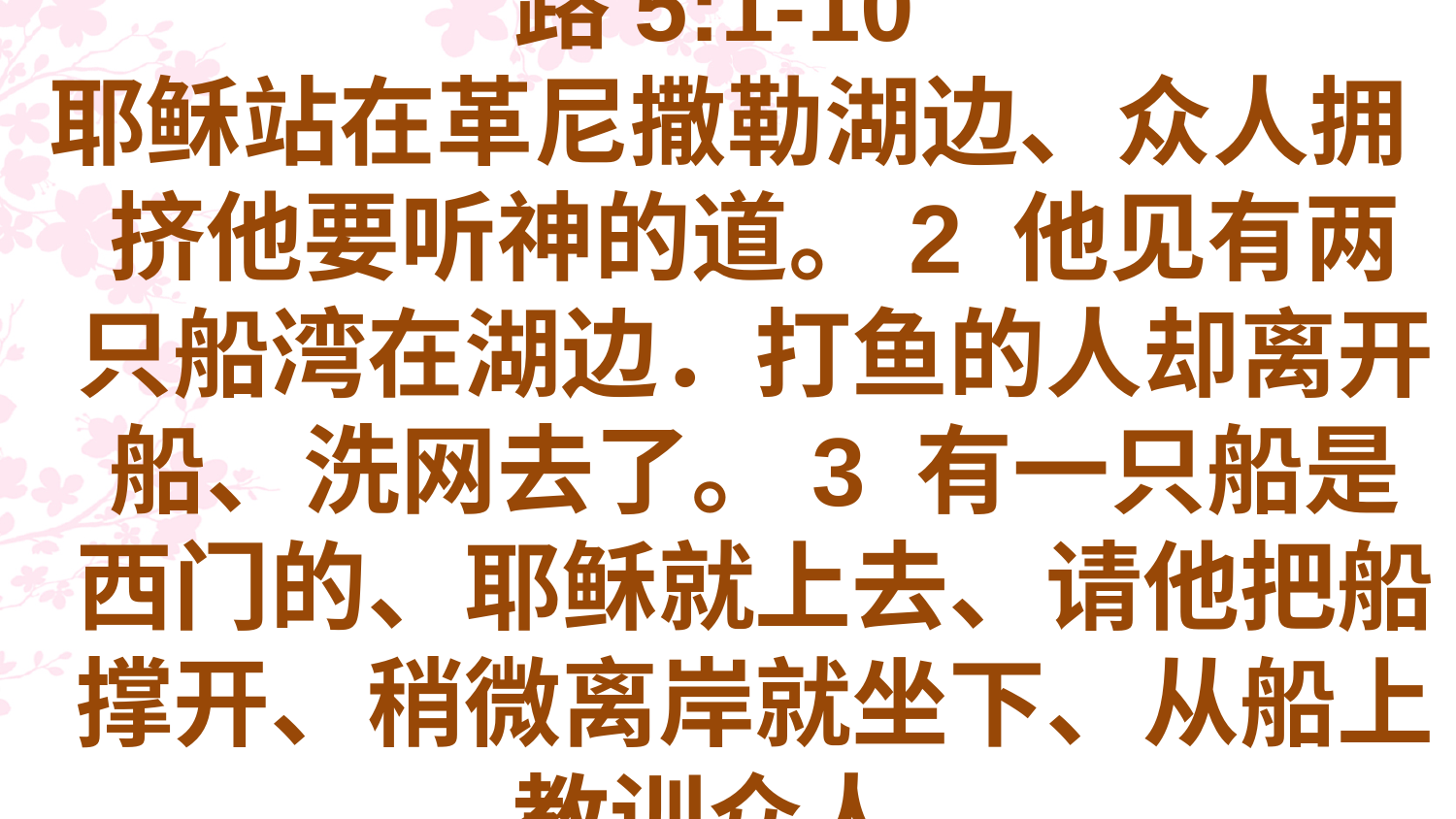

路5:1-10
耶稣站在革尼撒勒湖边、众人拥挤他要听神的道。2 他见有两只船湾在湖边．打鱼的人却离开船、洗网去了。3 有一只船是西门的、耶稣就上去、请他把船撑开、稍微离岸就坐下、从船上教训众人。